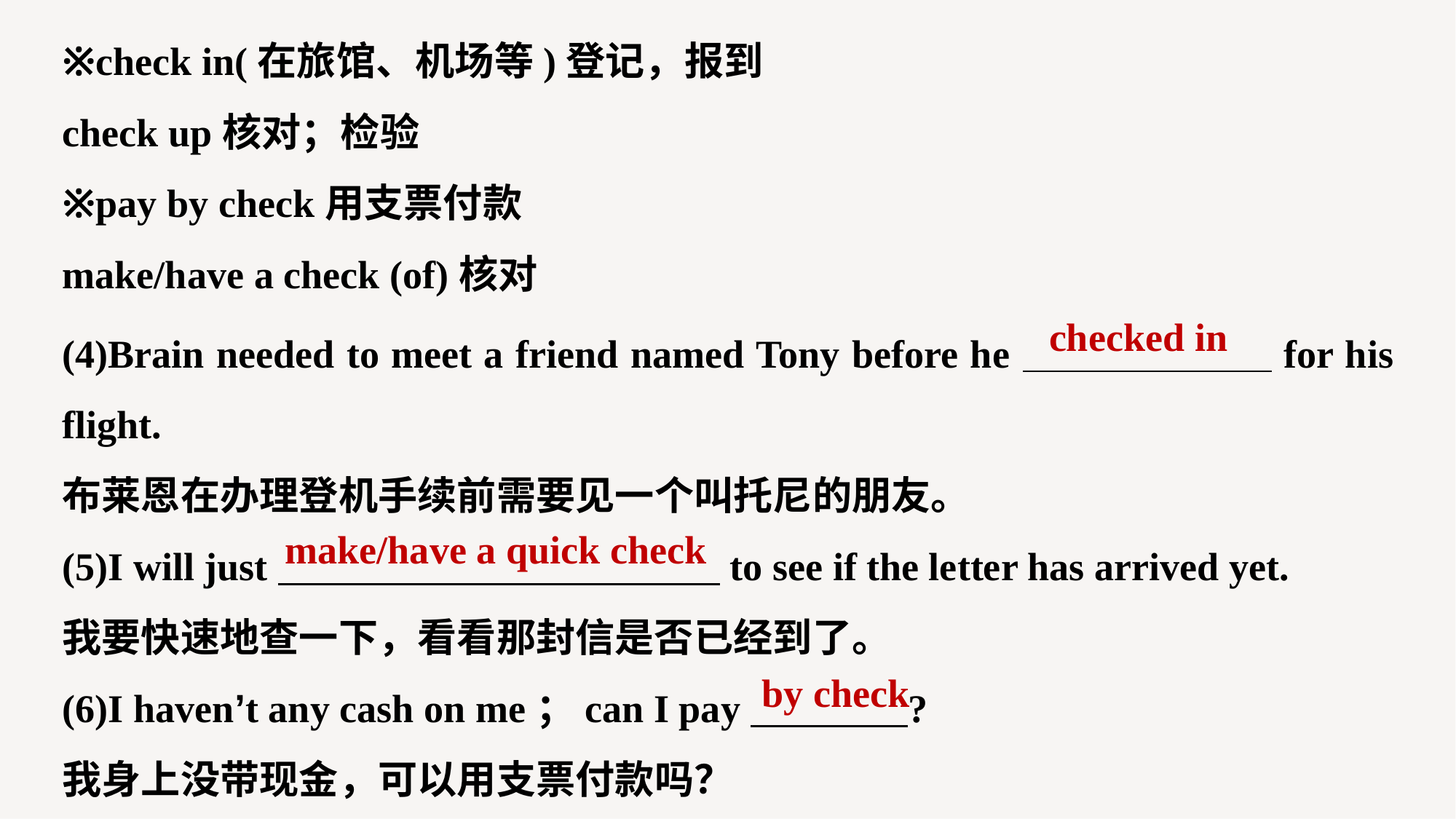

※check in(在旅馆、机场等)登记，报到
check up核对；检验
※pay by check用支票付款
make/have a check (of)核对
(4)Brain needed to meet a friend named Tony before he                       for his flight.
布莱恩在办理登机手续前需要见一个叫托尼的朋友。
(5)I will just                                               to see if the letter has arrived yet.
我要快速地查一下，看看那封信是否已经到了。
(6)I haven’t any cash on me；can I pay                 ?
我身上没带现金，可以用支票付款吗？
checked in
make/have a quick check
by check